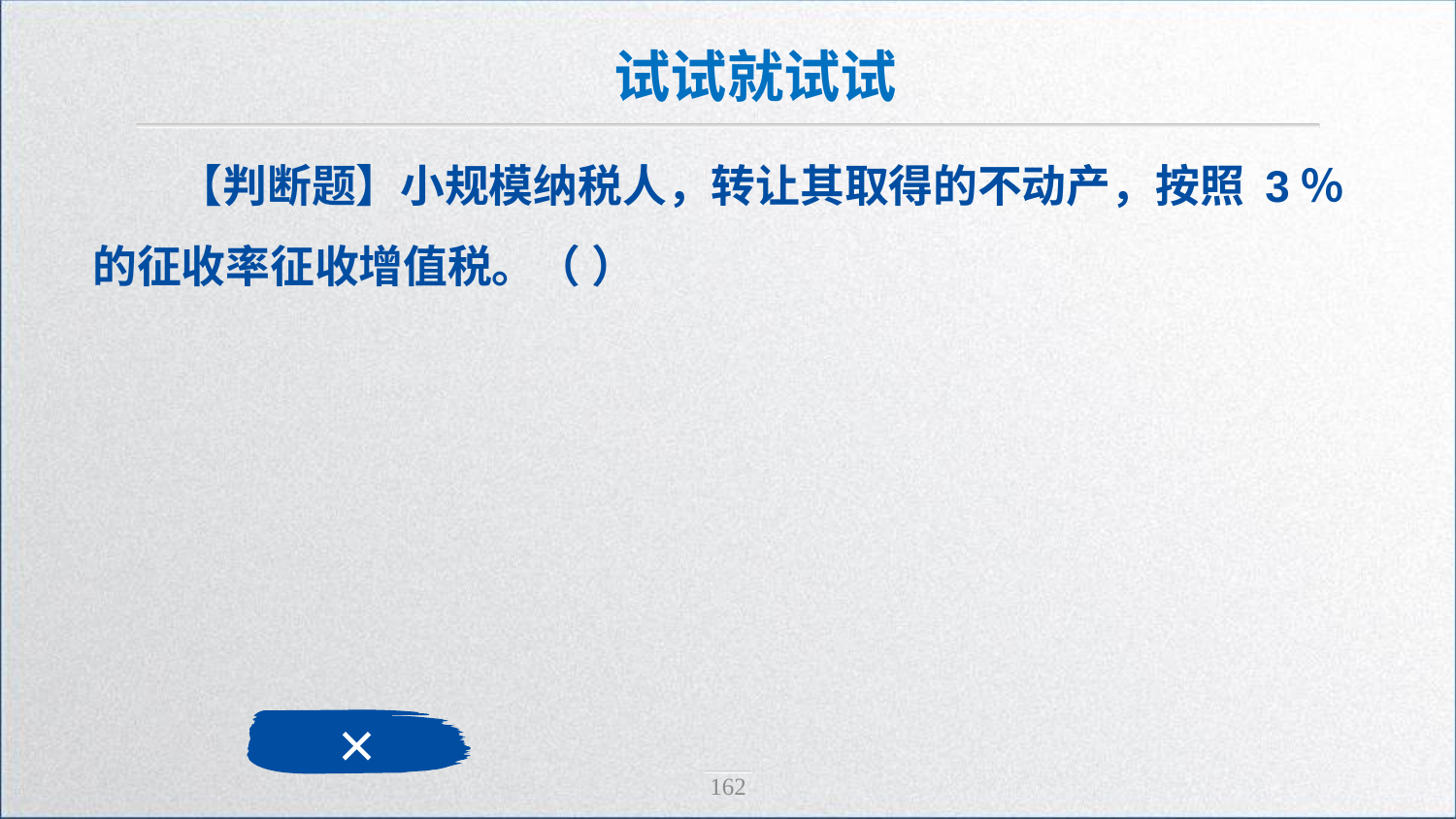

试试就试试
【判断题】小规模纳税人，转让其取得的不动产，按照 3％的征收率征收增值税。（ ）
×

162